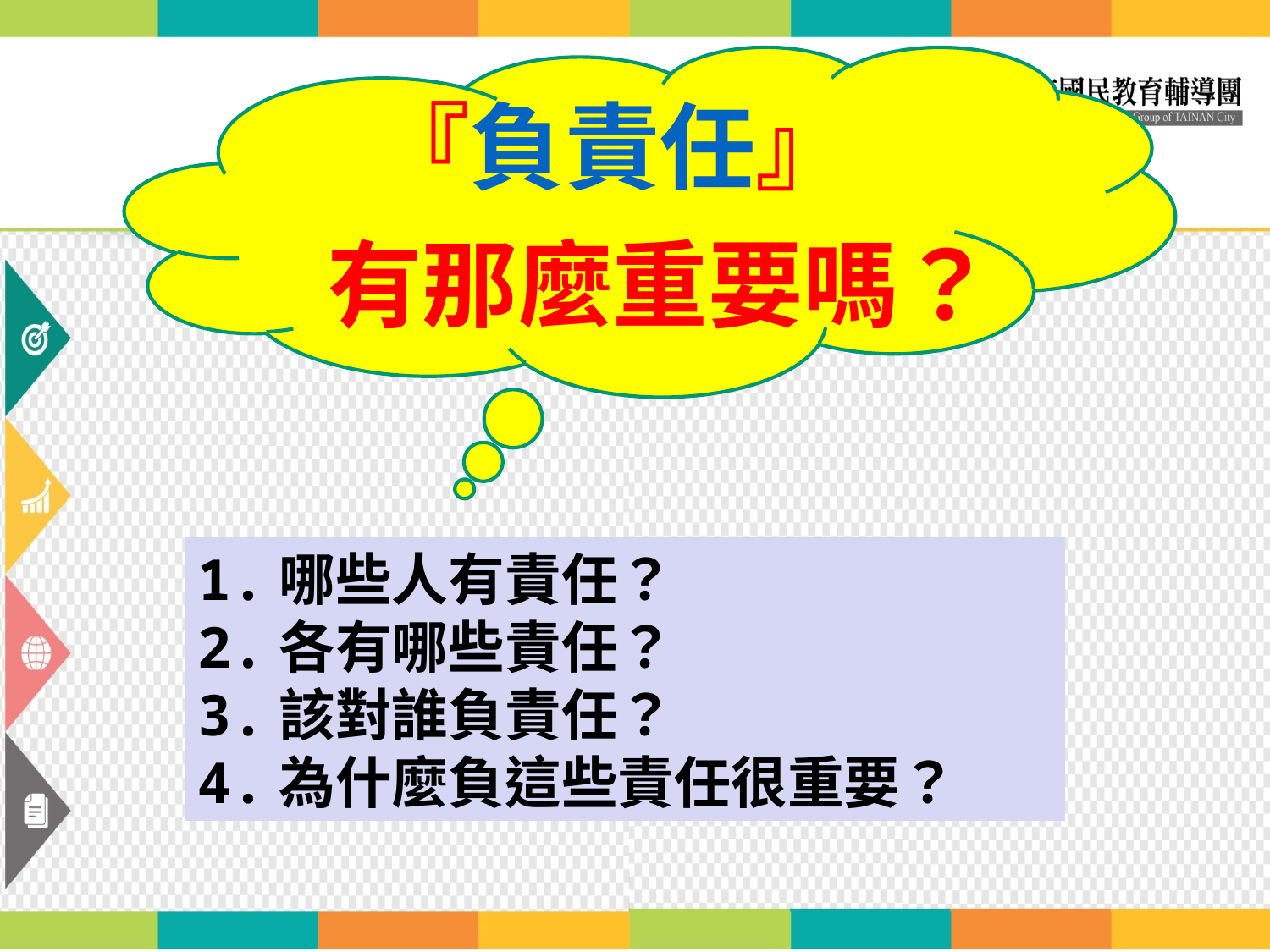

『負責任』
有那麼重要嗎？
1.哪些人有責任？
2.各有哪些責任？
3.該對誰負責任？
4.為什麼負這些責任很重要？